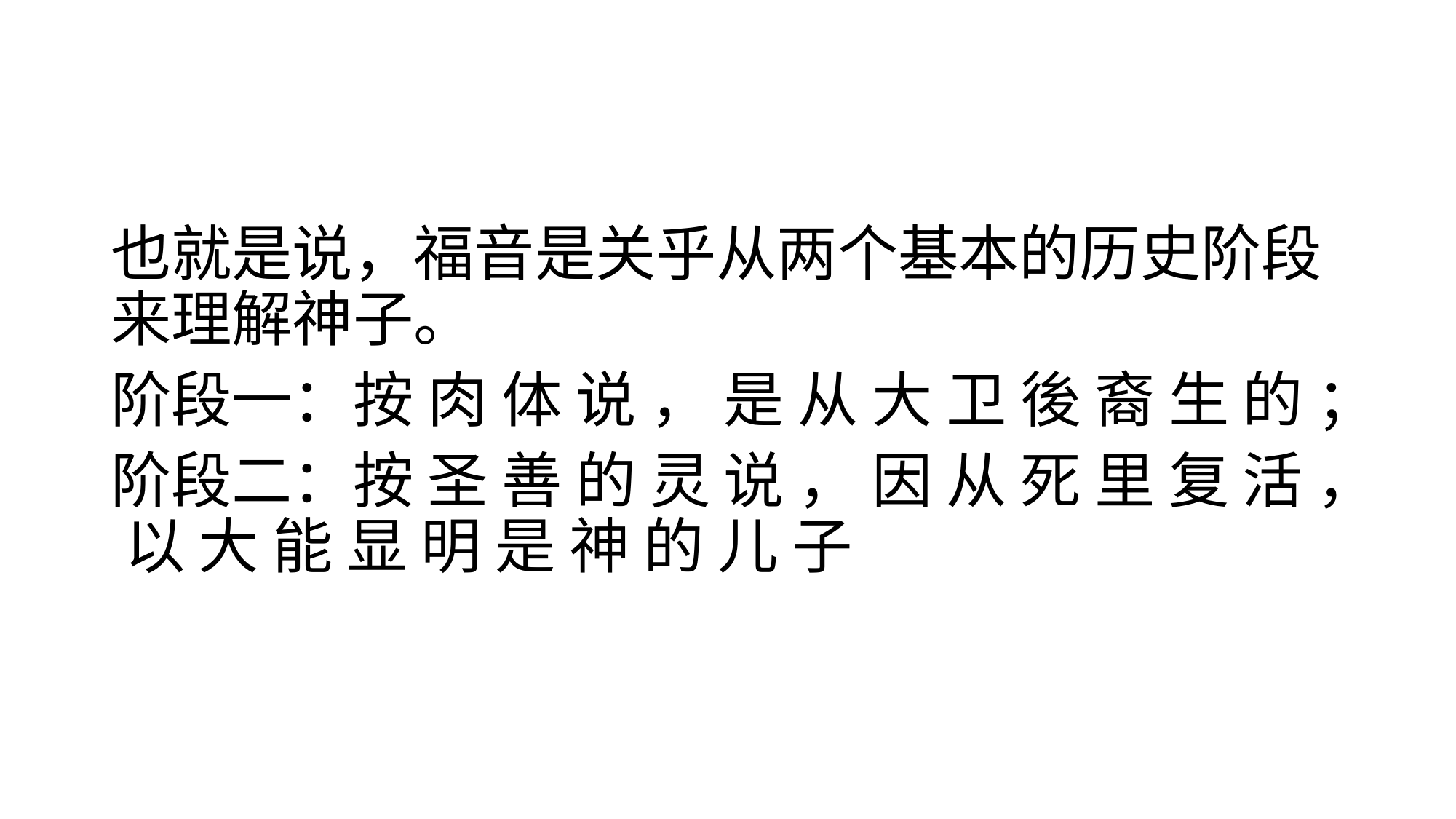

#
也就是说，福音是关乎从两个基本的历史阶段来理解神子。
阶段一：按 肉 体 说 ， 是 从 大 卫 後 裔 生 的 ；
阶段二：按 圣 善 的 灵 说 ， 因 从 死 里 复 活 ， 以 大 能 显 明 是 神 的 儿 子